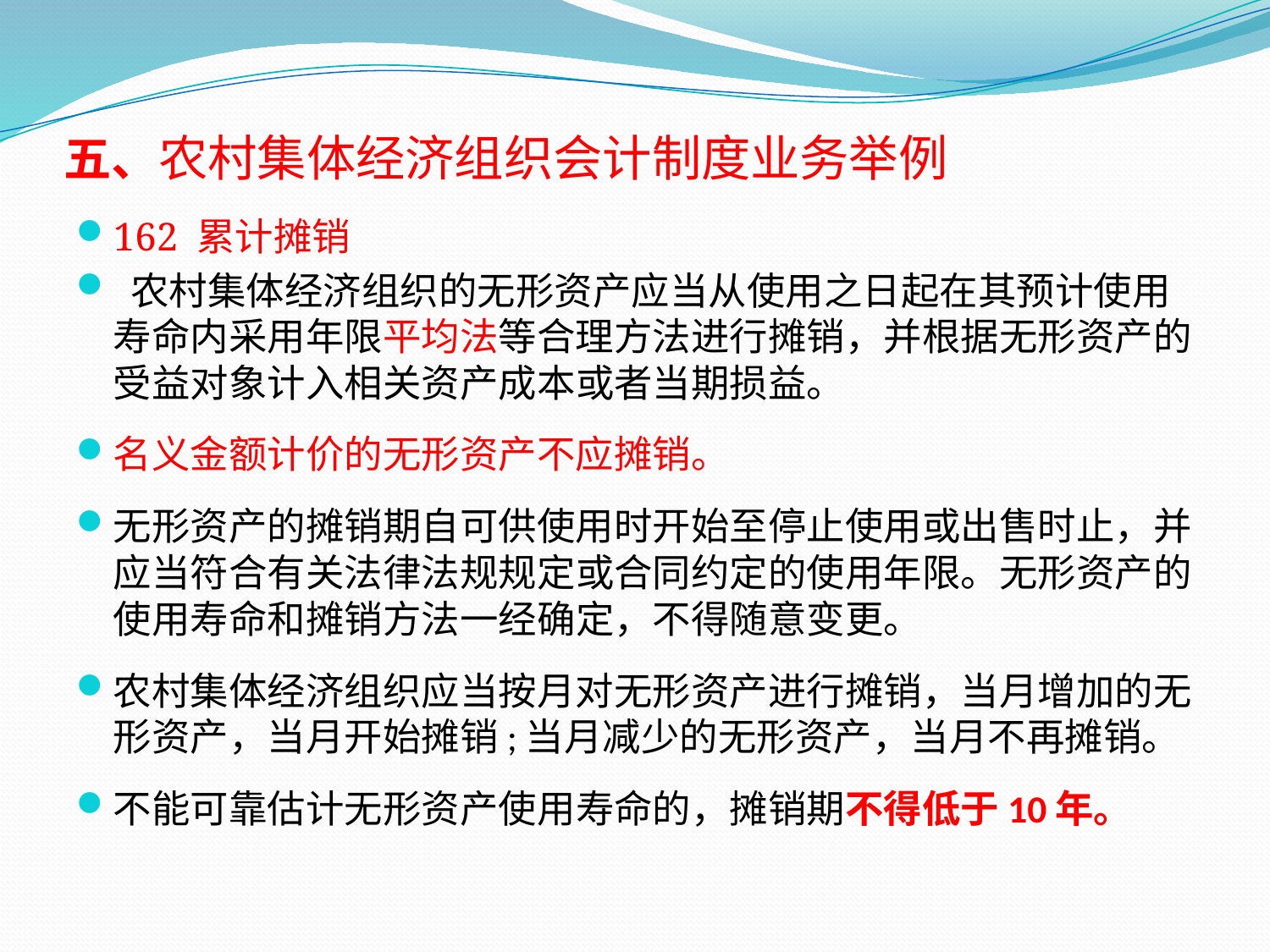

# 五、农村集体经济组织会计制度业务举例
162 累计摊销
 农村集体经济组织的无形资产应当从使用之日起在其预计使用寿命内采用年限平均法等合理方法进行摊销，并根据无形资产的受益对象计入相关资产成本或者当期损益。
名义金额计价的无形资产不应摊销。
无形资产的摊销期自可供使用时开始至停止使用或出售时止，并应当符合有关法律法规规定或合同约定的使用年限。无形资产的使用寿命和摊销方法一经确定，不得随意变更。
农村集体经济组织应当按月对无形资产进行摊销，当月增加的无形资产，当月开始摊销;当月减少的无形资产，当月不再摊销。
不能可靠估计无形资产使用寿命的，摊销期不得低于10年。